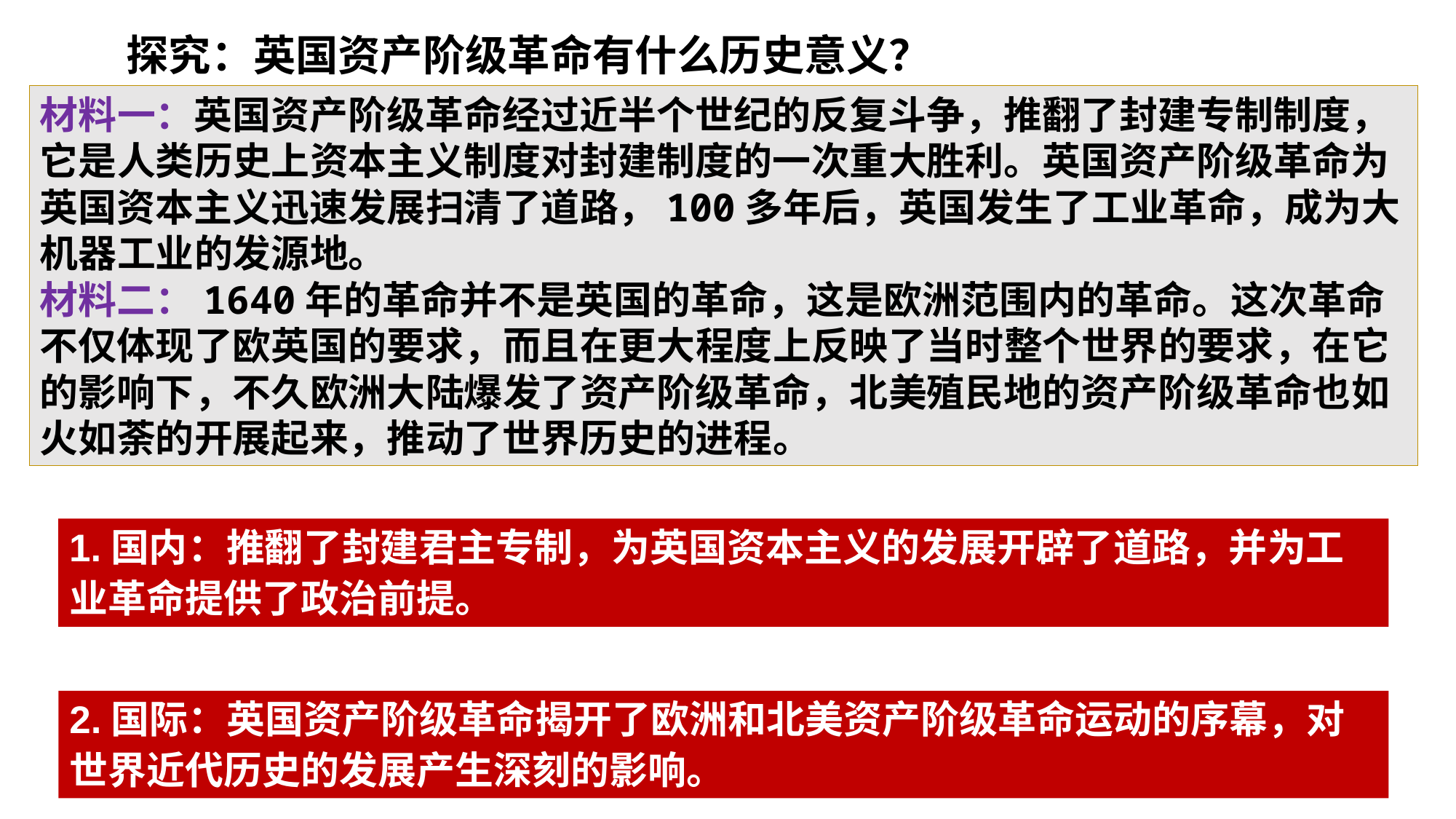

探究：英国资产阶级革命有什么历史意义？
材料一：英国资产阶级革命经过近半个世纪的反复斗争，推翻了封建专制制度，它是人类历史上资本主义制度对封建制度的一次重大胜利。英国资产阶级革命为英国资本主义迅速发展扫清了道路，100多年后，英国发生了工业革命，成为大机器工业的发源地。
材料二：1640年的革命并不是英国的革命，这是欧洲范围内的革命。这次革命不仅体现了欧英国的要求，而且在更大程度上反映了当时整个世界的要求，在它的影响下，不久欧洲大陆爆发了资产阶级革命，北美殖民地的资产阶级革命也如火如荼的开展起来，推动了世界历史的进程。
1.国内：推翻了封建君主专制，为英国资本主义的发展开辟了道路，并为工业革命提供了政治前提。
2.国际：英国资产阶级革命揭开了欧洲和北美资产阶级革命运动的序幕，对世界近代历史的发展产生深刻的影响。